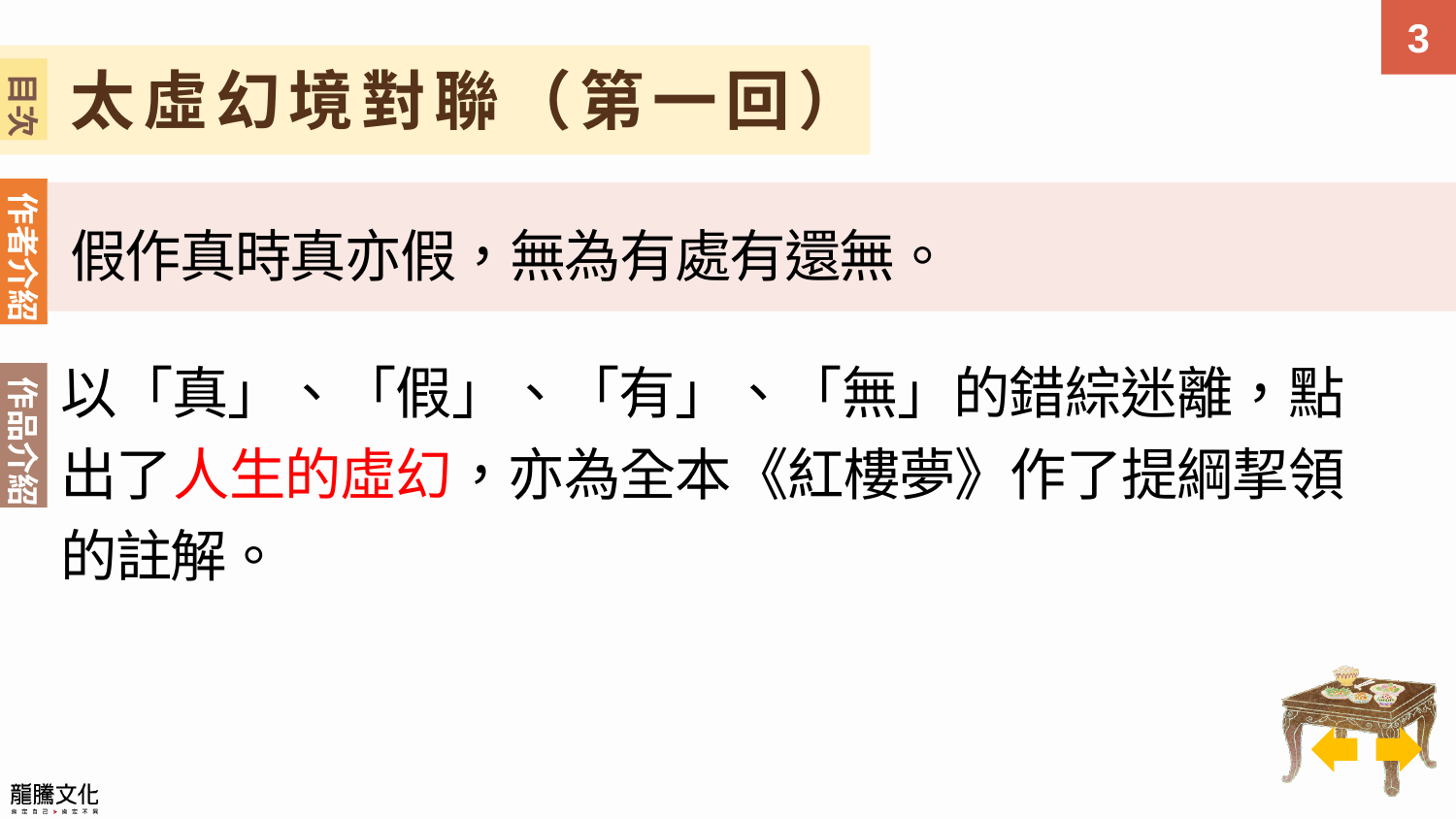

太虛幻境對聯（第一回）
目次
作者介紹

假作真時真亦假，無為有處有還無。
以「真」、「假」、「有」、「無」的錯綜迷離，點出了人生的虛幻，亦為全本《紅樓夢》作了提綱挈領的註解。
作品介紹